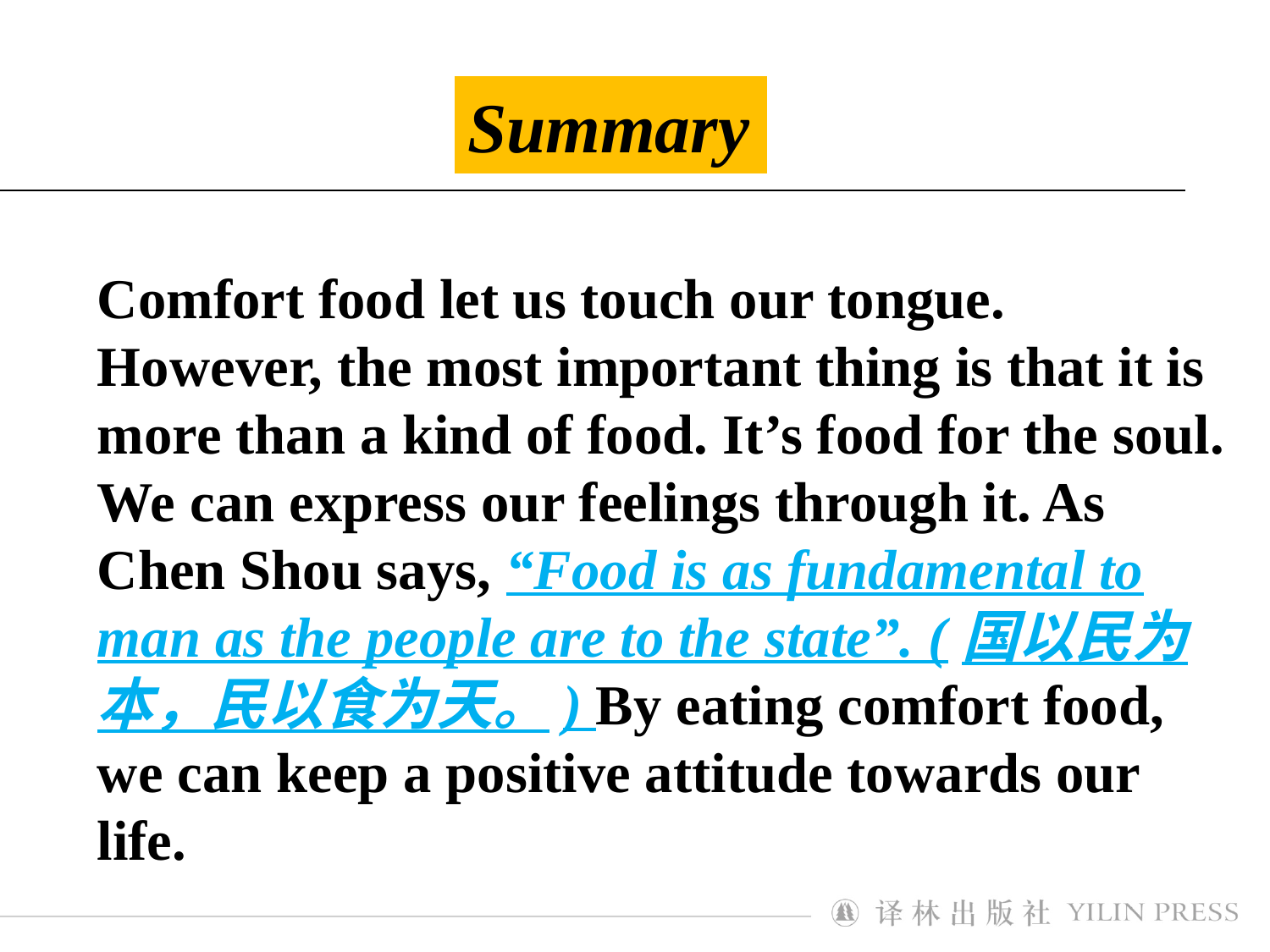

Summary
Comfort food let us touch our tongue. However, the most important thing is that it is more than a kind of food. It’s food for the soul. We can express our feelings through it. As Chen Shou says, “Food is as fundamental to man as the people are to the state”. (国以民为本，民以食为天。) By eating comfort food, we can keep a positive attitude towards our life.